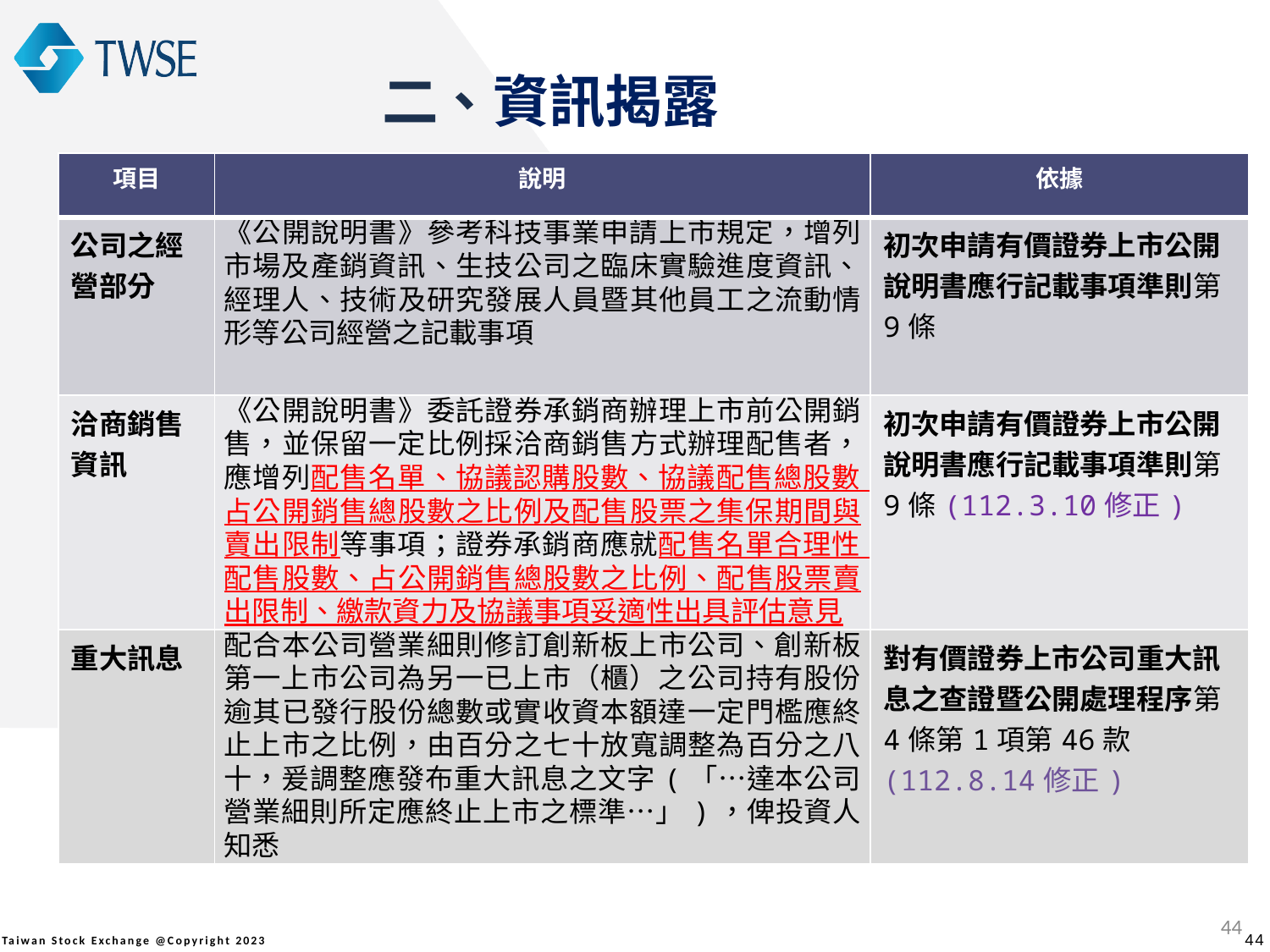

二、資訊揭露
| 項目 | 說明 | 依據 |
| --- | --- | --- |
| 公司之經營部分 | 《公開說明書》參考科技事業申請上市規定，增列市場及產銷資訊、生技公司之臨床實驗進度資訊、經理人、技術及研究發展人員暨其他員工之流動情形等公司經營之記載事項 | 初次申請有價證券上市公開說明書應行記載事項準則第9條 |
| 洽商銷售資訊 | 《公開說明書》委託證券承銷商辦理上市前公開銷售，並保留一定比例採洽商銷售方式辦理配售者，應增列配售名單、協議認購股數、協議配售總股數、占公開銷售總股數之比例及配售股票之集保期間與賣出限制等事項；證券承銷商應就配售名單合理性、配售股數、占公開銷售總股數之比例、配售股票賣出限制、繳款資力及協議事項妥適性出具評估意見 | 初次申請有價證券上市公開說明書應行記載事項準則第9條(112.3.10修正) |
| 重大訊息 | 配合本公司營業細則修訂創新板上市公司、創新板第一上市公司為另一已上市（櫃）之公司持有股份逾其已發行股份總數或實收資本額達一定門檻應終止上市之比例，由百分之七十放寬調整為百分之八十，爰調整應發布重大訊息之文字(「…達本公司營業細則所定應終止上市之標準…」)，俾投資人知悉 | 對有價證券上市公司重大訊息之查證暨公開處理程序第4條第1項第46款(112.8.14修正) |

44
44